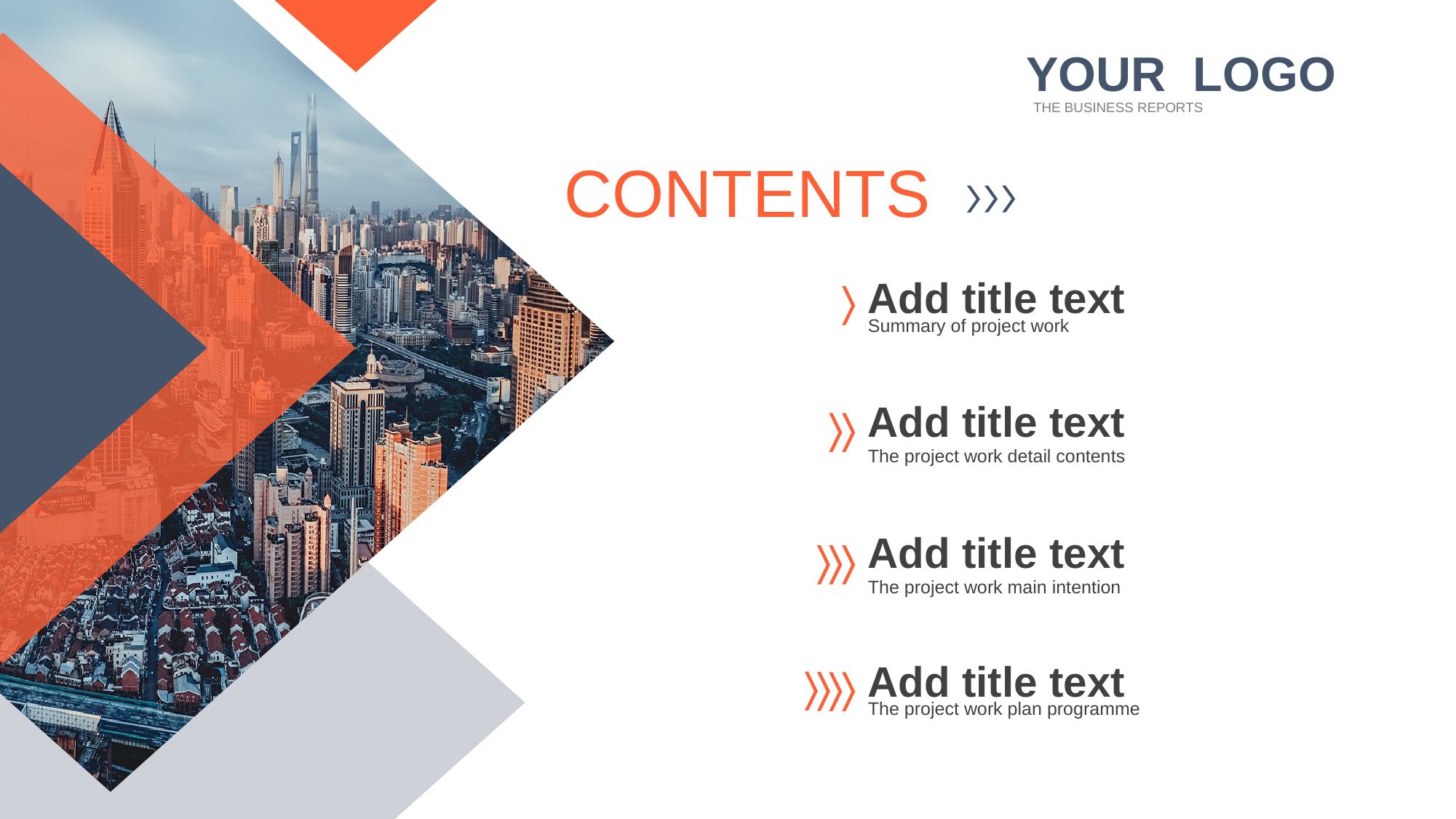

行业PPT模板http://www.1ppt.com/hangye/

YOUR  LOGO
THE BUSINESS REPORTS
CONTENTS

Add title text

Summary of project work

Add title text

The project work detail contents
Add title text

The project work main intention
Add title text

The project work plan programme